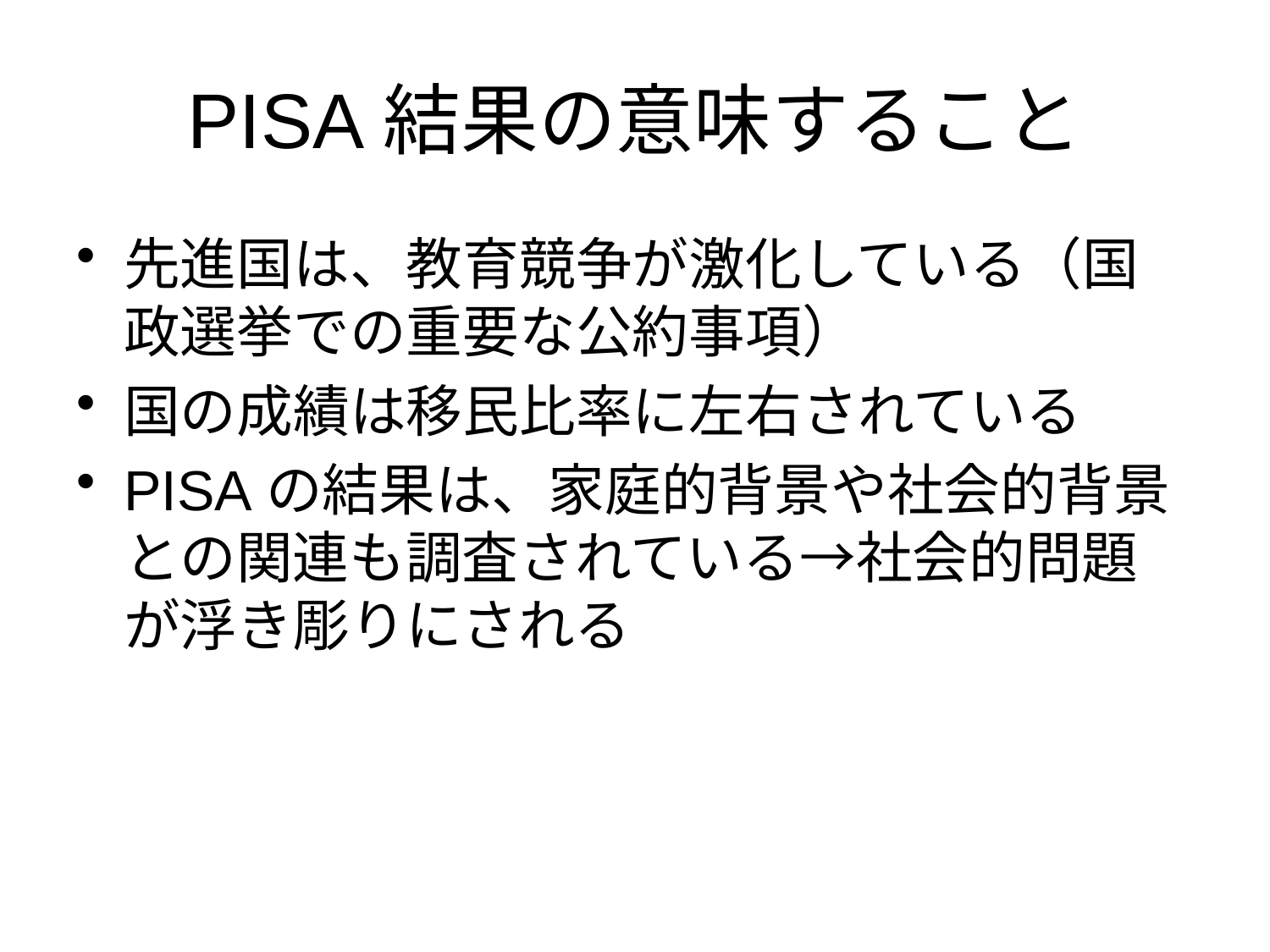

# PISA結果の意味すること
先進国は、教育競争が激化している（国政選挙での重要な公約事項）
国の成績は移民比率に左右されている
PISAの結果は、家庭的背景や社会的背景との関連も調査されている→社会的問題が浮き彫りにされる